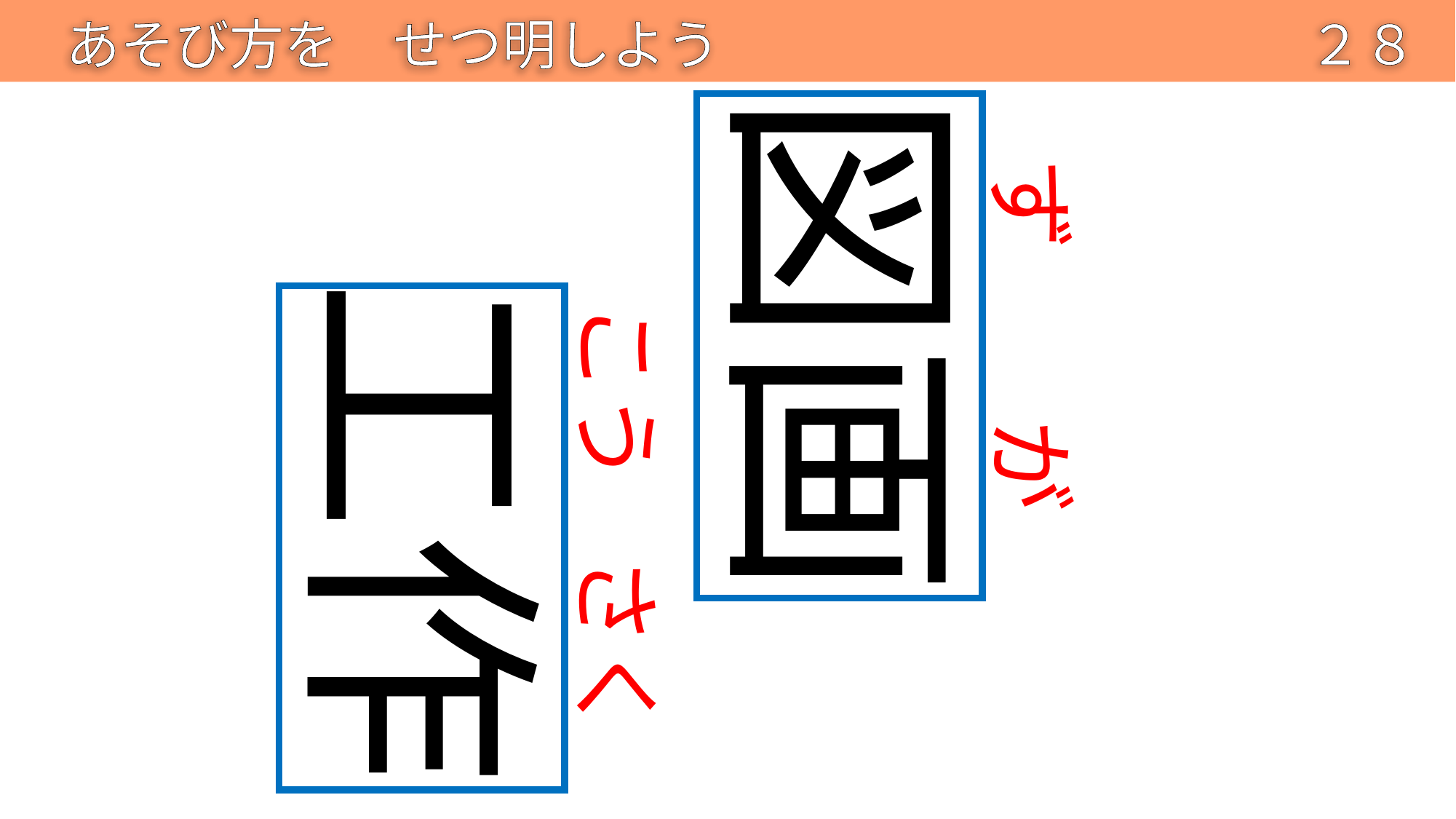

あそび方を　せつ明しよう
２８
図画

ず
工作

こう
が
さく